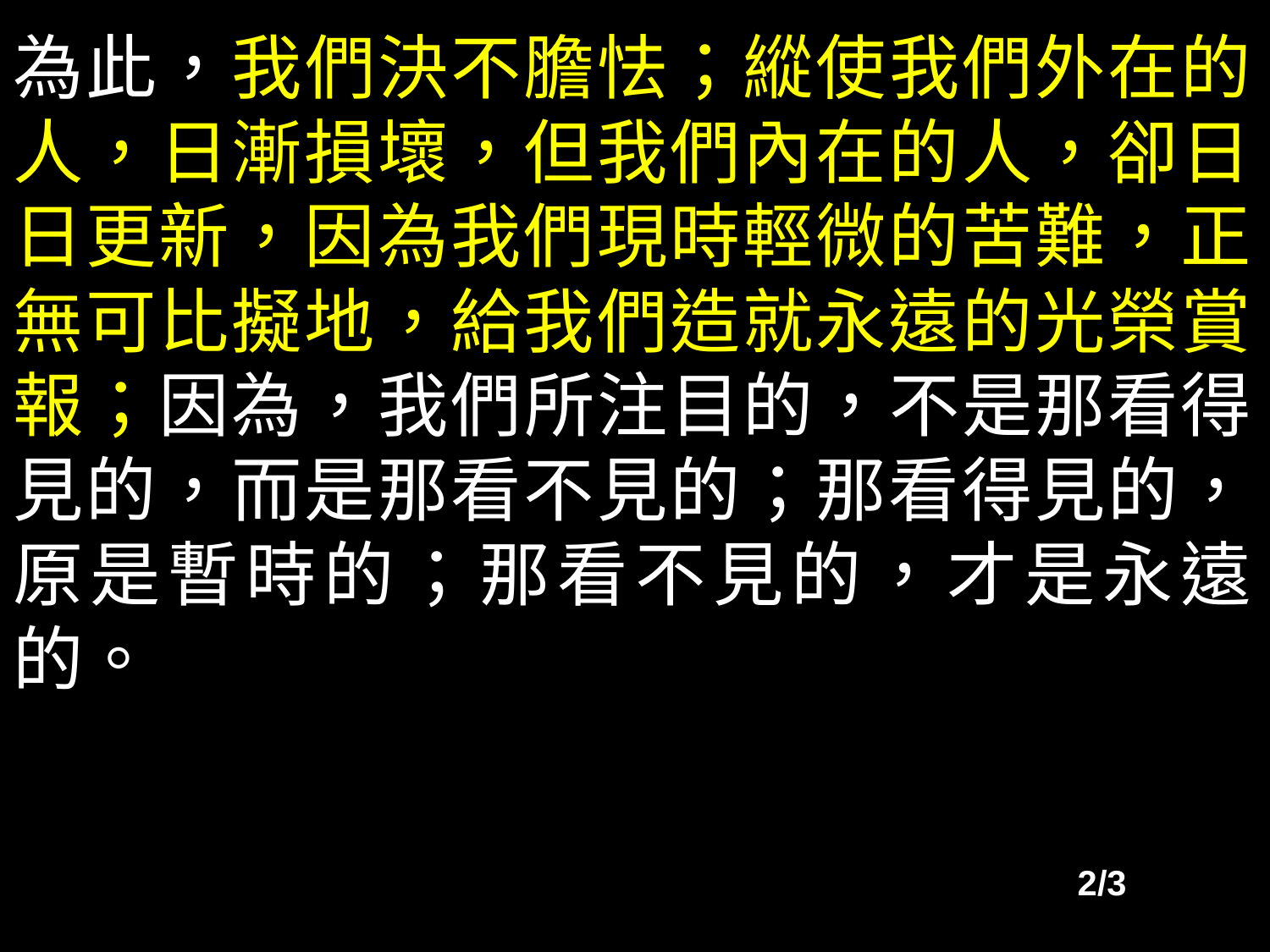

為此，我們決不膽怯；縱使我們外在的人，日漸損壞，但我們內在的人，卻日日更新，因為我們現時輕微的苦難，正無可比擬地，給我們造就永遠的光榮賞報；因為，我們所注目的，不是那看得見的，而是那看不見的；那看得見的，原是暫時的；那看不見的，才是永遠的。
2/3